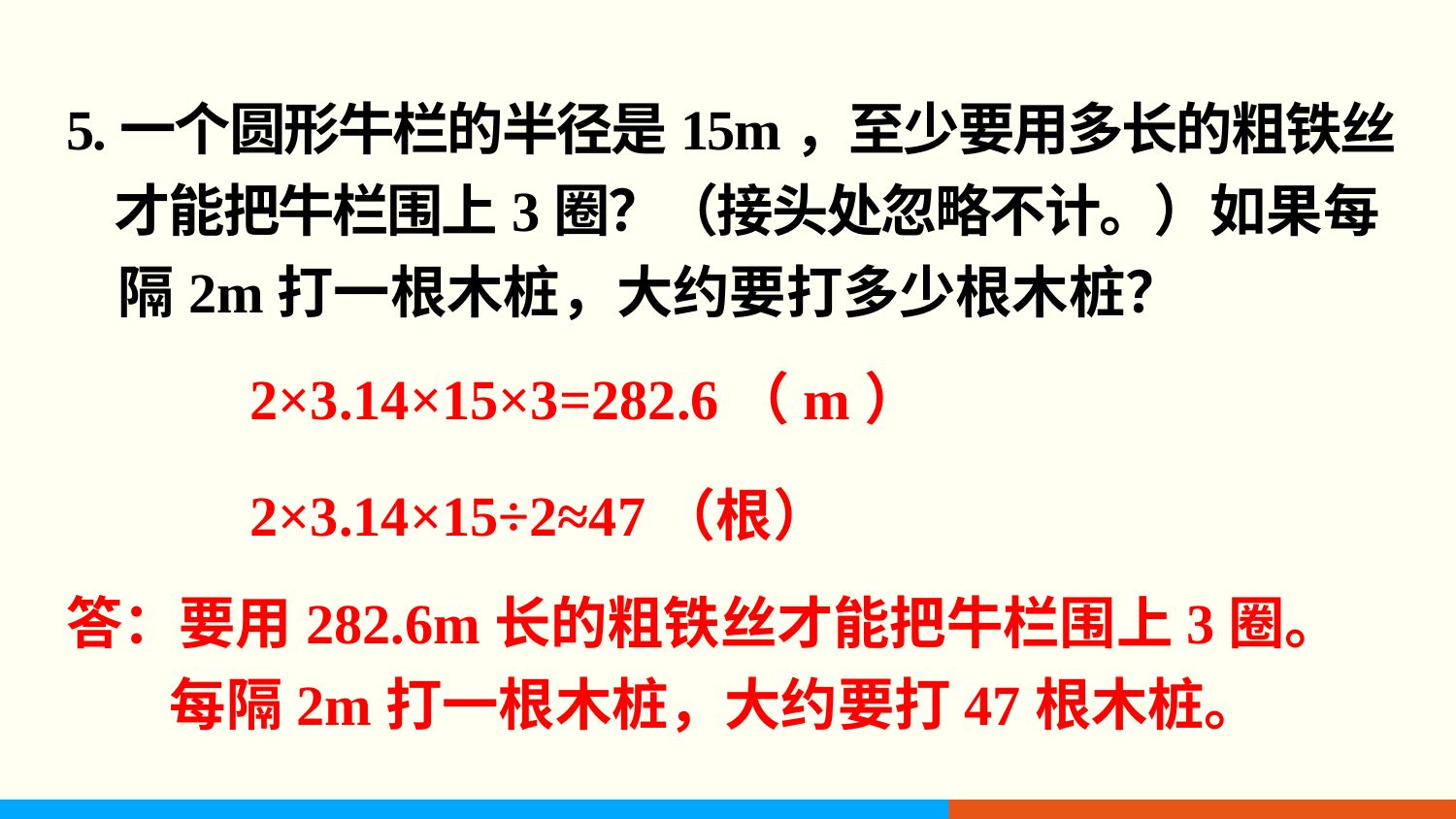

5.一个圆形牛栏的半径是15m，至少要用多长的粗铁丝
   才能把牛栏围上3圈？（接头处忽略不计。）如果每
   隔2m打一根木桩，大约要打多少根木桩？
2×3.14×15×3=282.6（m）
2×3.14×15÷2≈47（根）
答：要用282.6m长的粗铁丝才能把牛栏围上3圈。
       每隔2m打一根木桩，大约要打47根木桩。